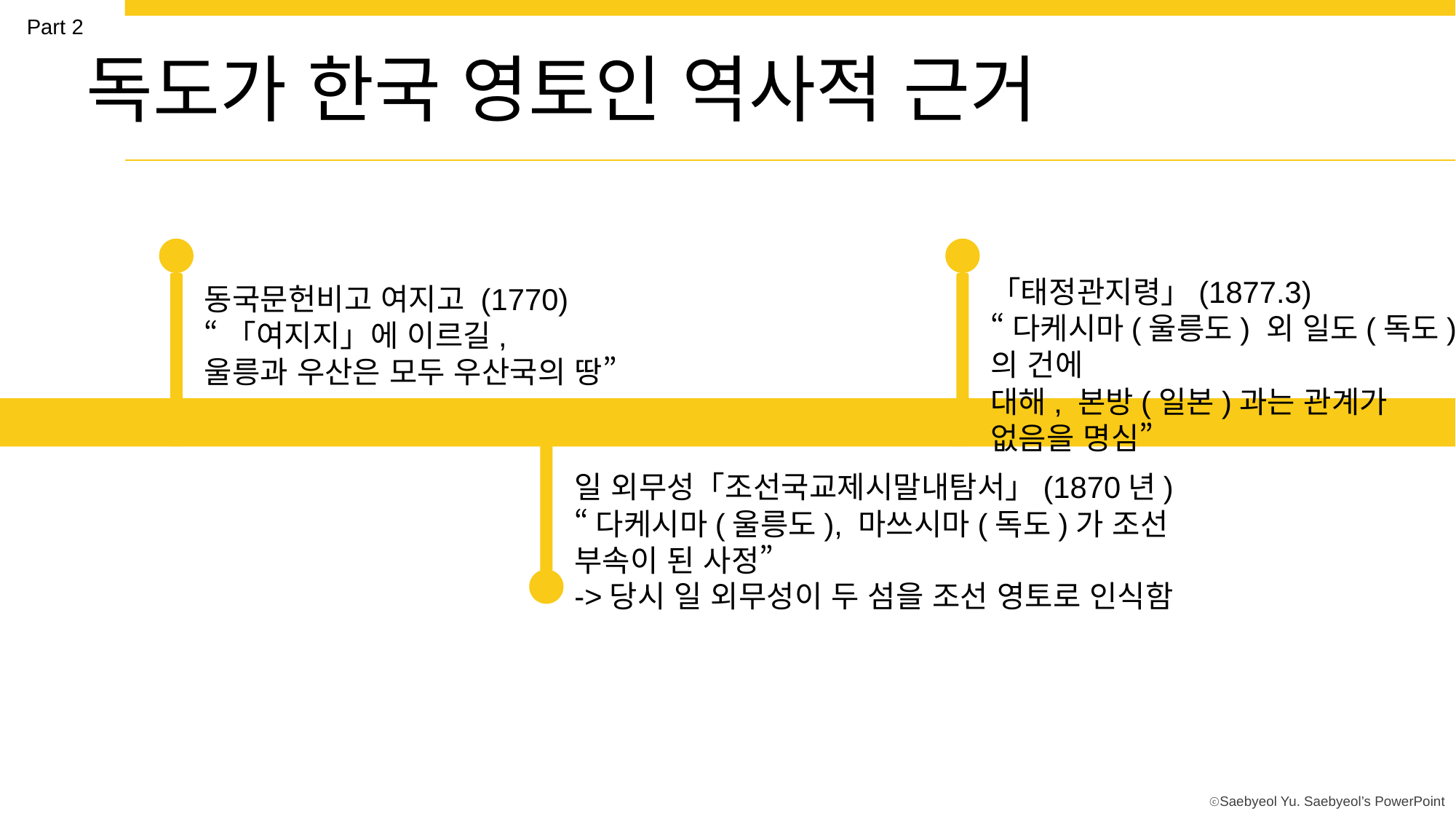

Part 2
독도가 한국 영토인 역사적 근거

「태정관지령」(1877.3)
“다케시마(울릉도) 외 일도(독도)의 건에
대해, 본방(일본)과는 관계가 없음을 명심”

동국문헌비고 여지고 (1770)
“「여지지」에 이르길,
울릉과 우산은 모두 우산국의 땅”

일 외무성「조선국교제시말내탐서」(1870년)
“다케시마(울릉도), 마쓰시마(독도)가 조선 부속이 된 사정”
->당시 일 외무성이 두 섬을 조선 영토로 인식함